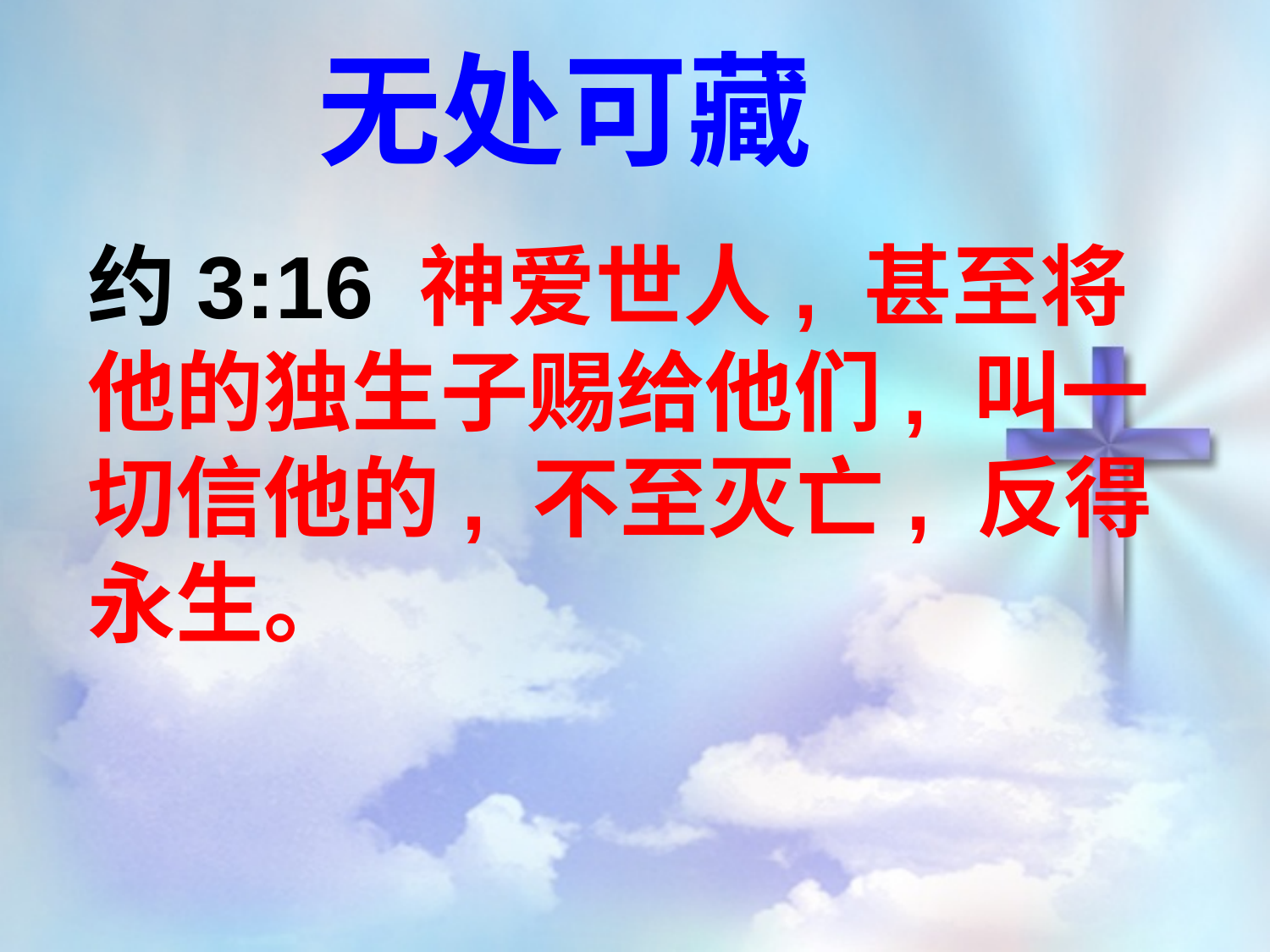

无处可藏
约3:16 神爱世人, 甚至将他的独生子赐给他们, 叫一切信他的, 不至灭亡, 反得永生。